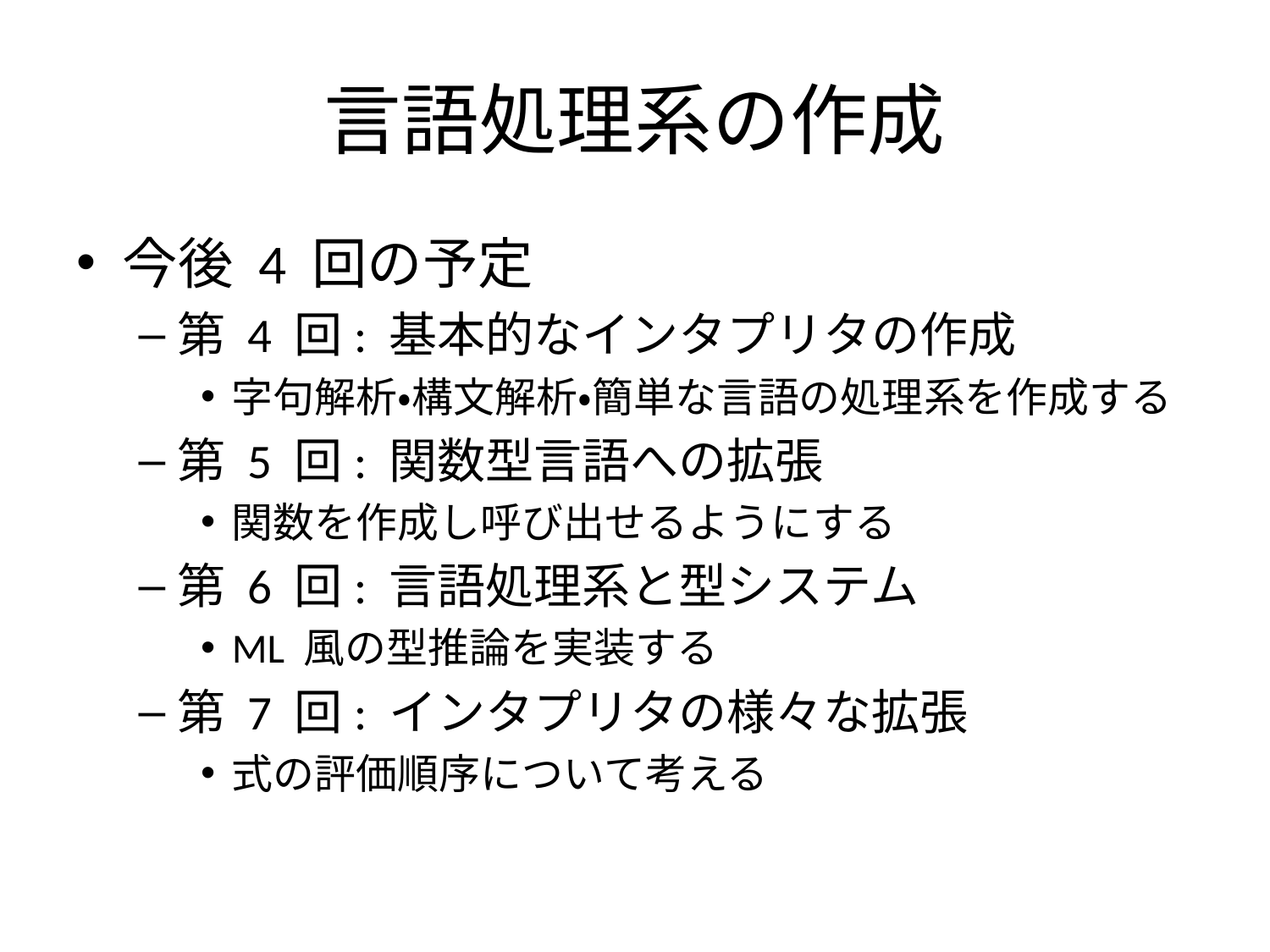

# 言語処理系の作成
今後 4 回の予定
第 4 回: 基本的なインタプリタの作成
字句解析・構文解析・簡単な言語の処理系を作成する
第 5 回: 関数型言語への拡張
関数を作成し呼び出せるようにする
第 6 回: 言語処理系と型システム
ML 風の型推論を実装する
第 7 回: インタプリタの様々な拡張
式の評価順序について考える